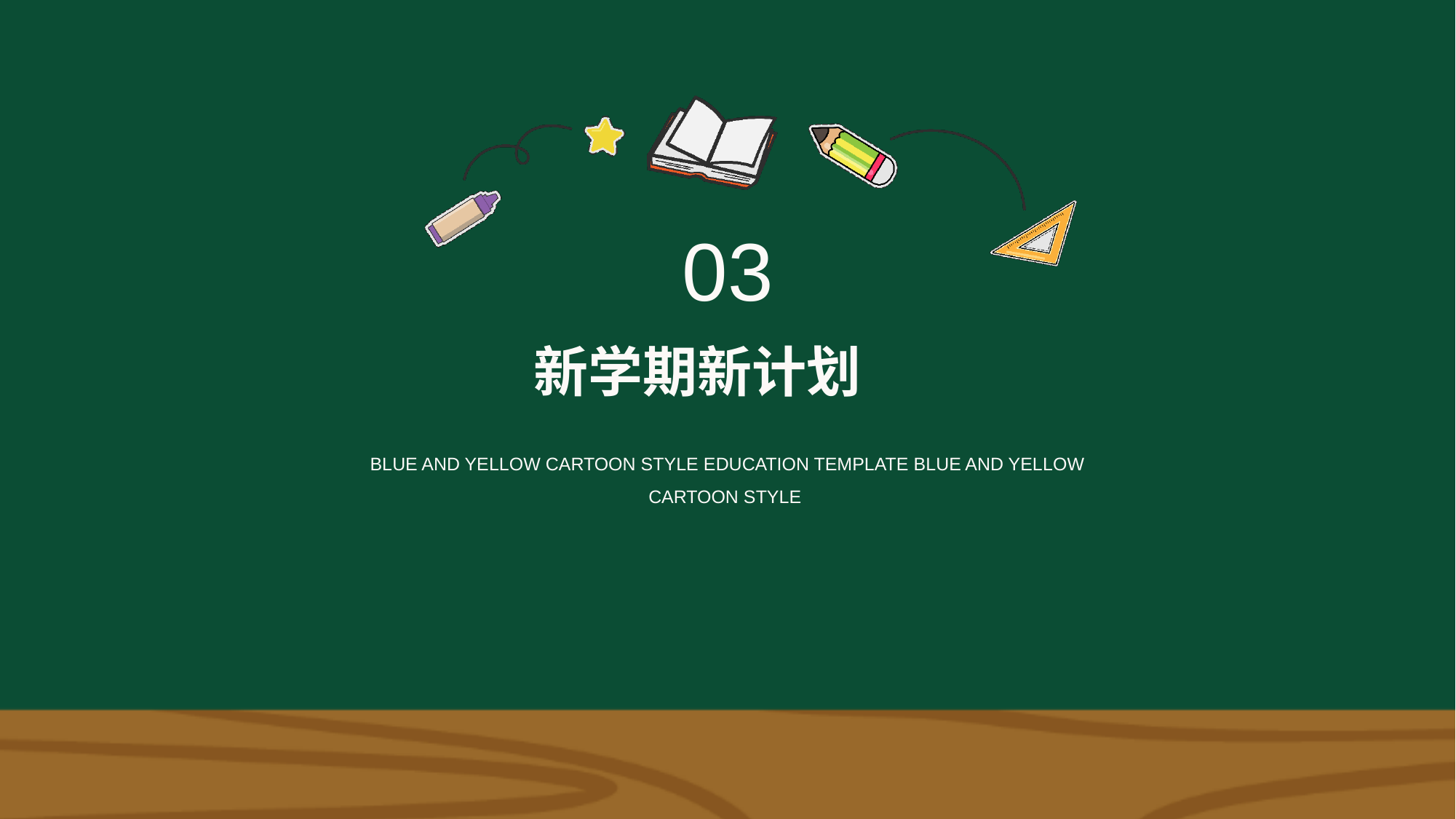

03
新学期新计划
BLUE AND YELLOW CARTOON STYLE EDUCATION TEMPLATE BLUE AND YELLOW CARTOON STYLE